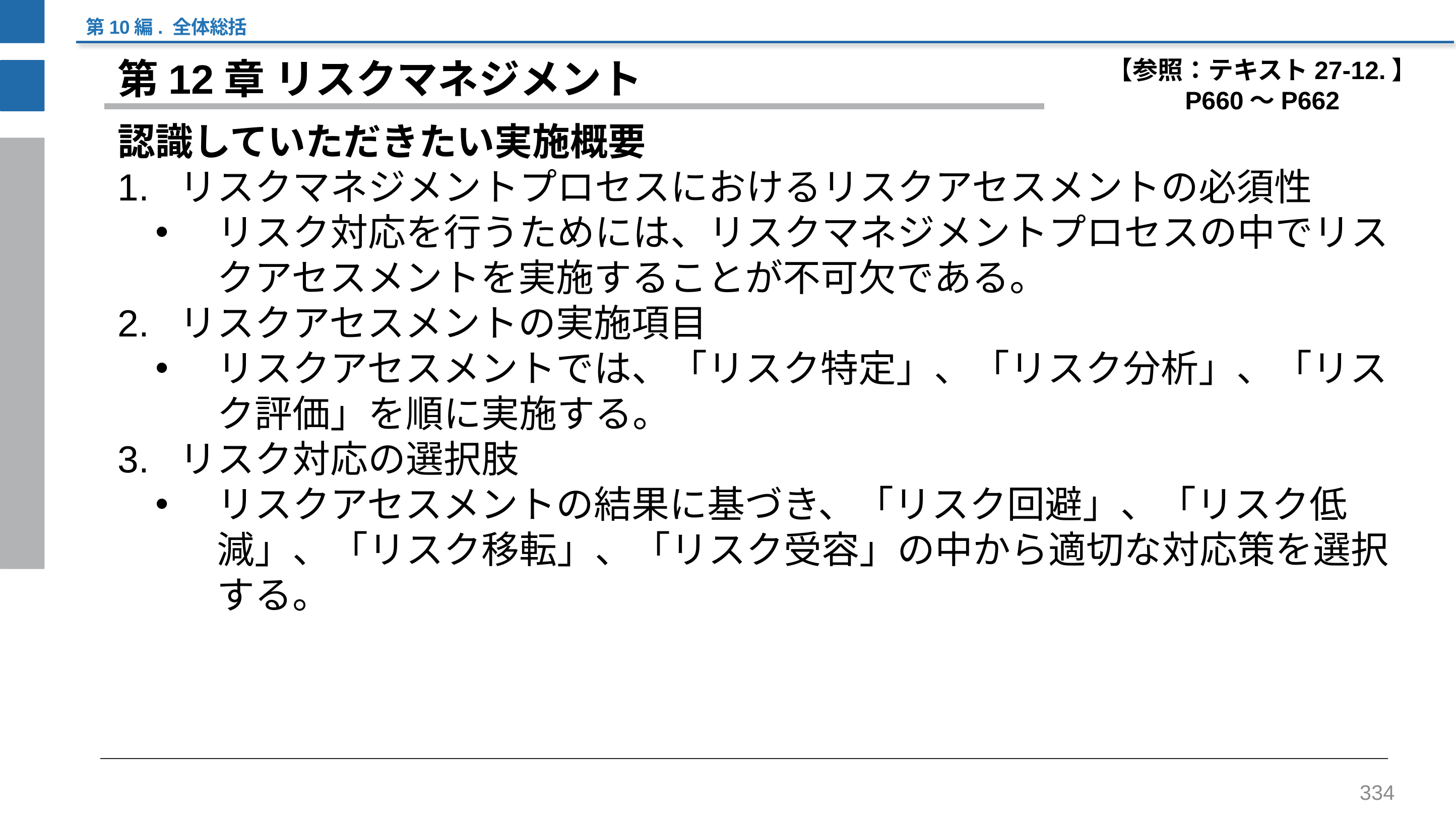

第10編. 全体総括
【参照：テキスト27-12.】
P660～P662
第12章 リスクマネジメント
認識していただきたい実施概要
リスクマネジメントプロセスにおけるリスクアセスメントの必須性
リスク対応を行うためには、リスクマネジメントプロセスの中でリスクアセスメントを実施することが不可欠である。
リスクアセスメントの実施項目
リスクアセスメントでは、「リスク特定」、「リスク分析」、「リスク評価」を順に実施する。
リスク対応の選択肢
リスクアセスメントの結果に基づき、「リスク回避」、「リスク低減」、「リスク移転」、「リスク受容」の中から適切な対応策を選択する。
334